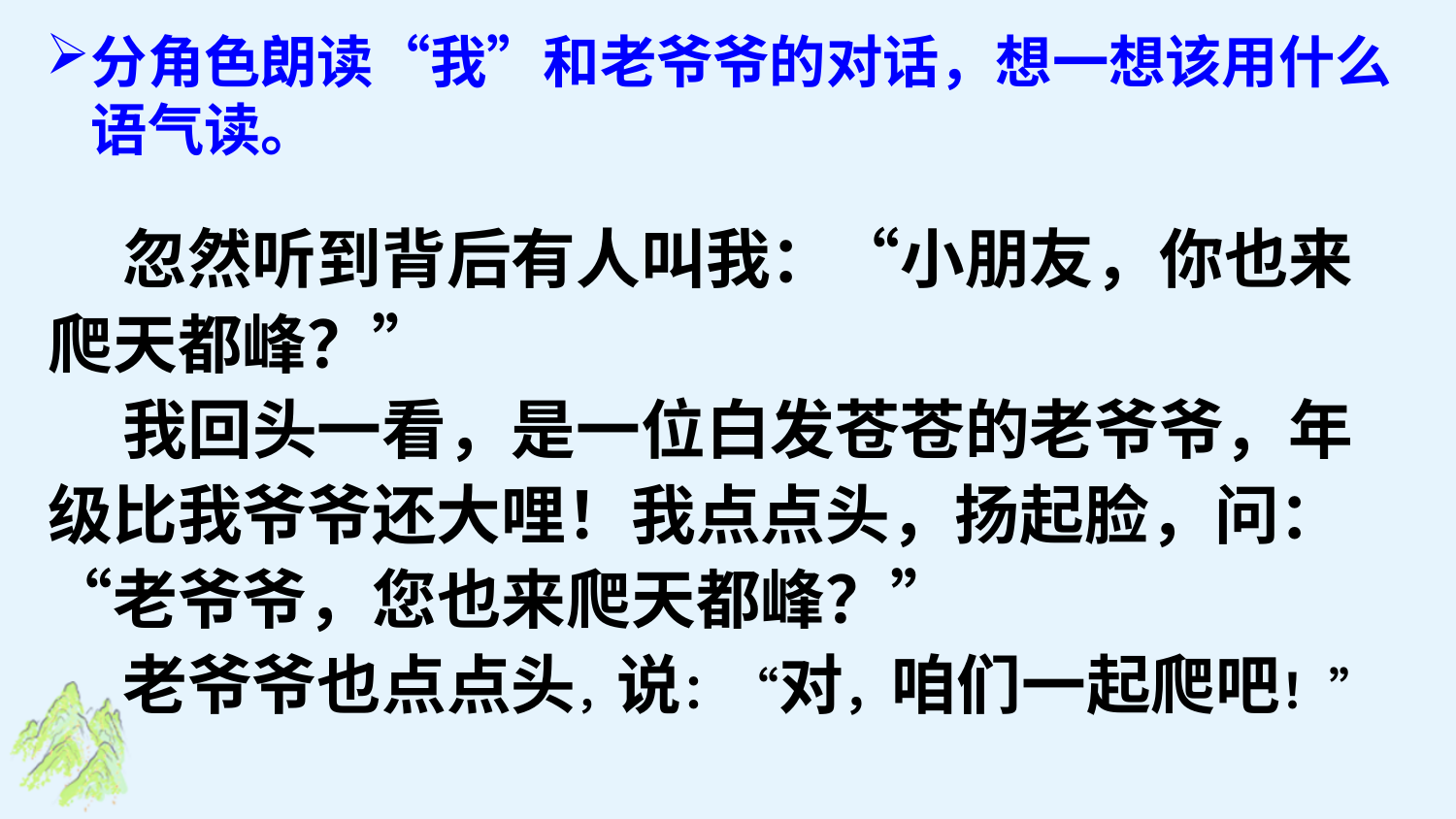

分角色朗读“我”和老爷爷的对话，想一想该用什么语气读。
    忽然听到背后有人叫我：“小朋友，你也来爬天都峰？”
    我回头一看，是一位白发苍苍的老爷爷，年级比我爷爷还大哩！我点点头，扬起脸，问：“老爷爷，您也来爬天都峰？”
    老爷爷也点点头，说：“对，咱们一起爬吧！”